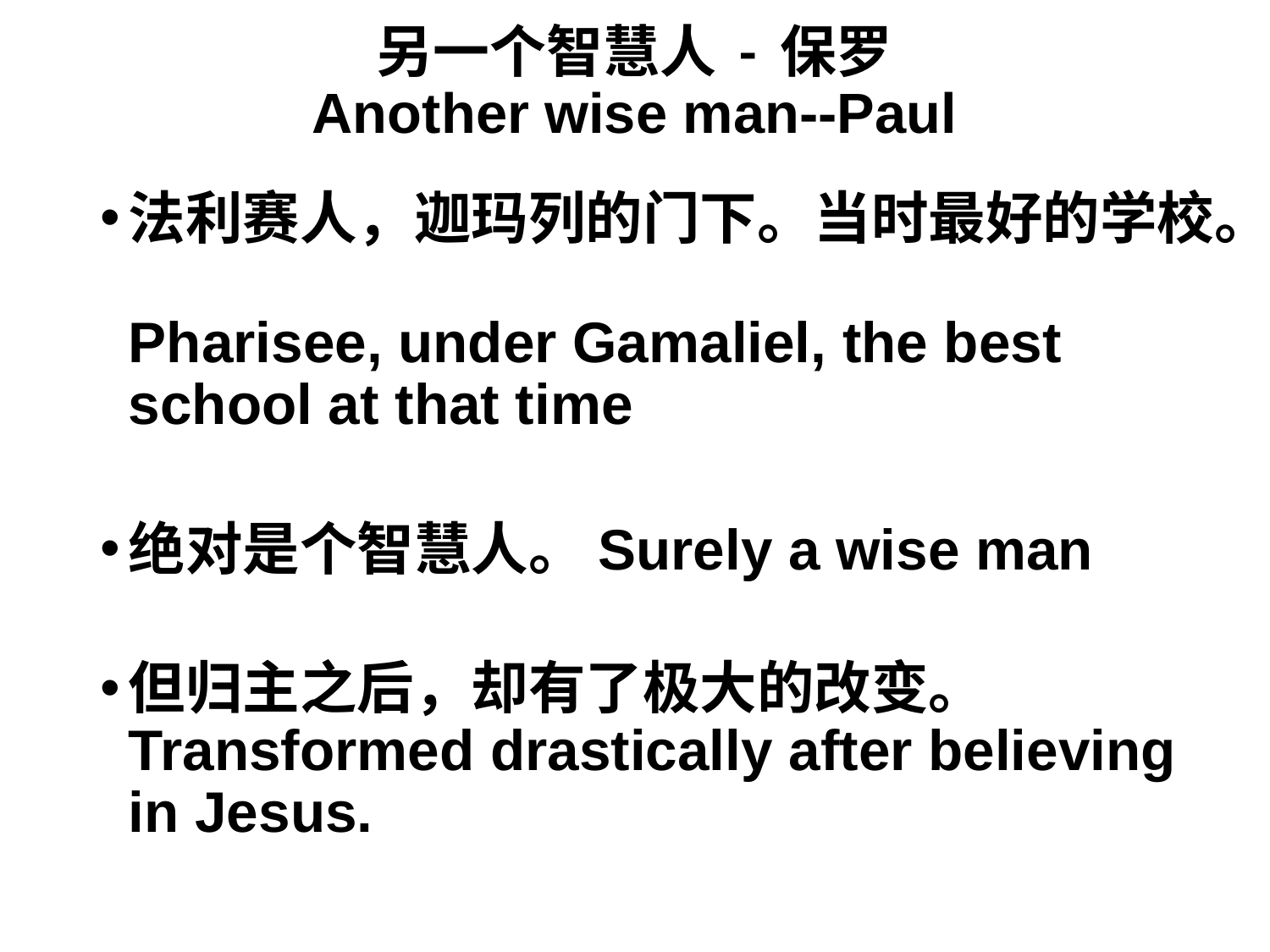

# 另一个智慧人 - 保罗 Another wise man--Paul
法利赛人，迦玛列的门下。当时最好的学校。
Pharisee, under Gamaliel, the best school at that time
绝对是个智慧人。Surely a wise man
但归主之后，却有了极大的改变。
Transformed drastically after believing in Jesus.